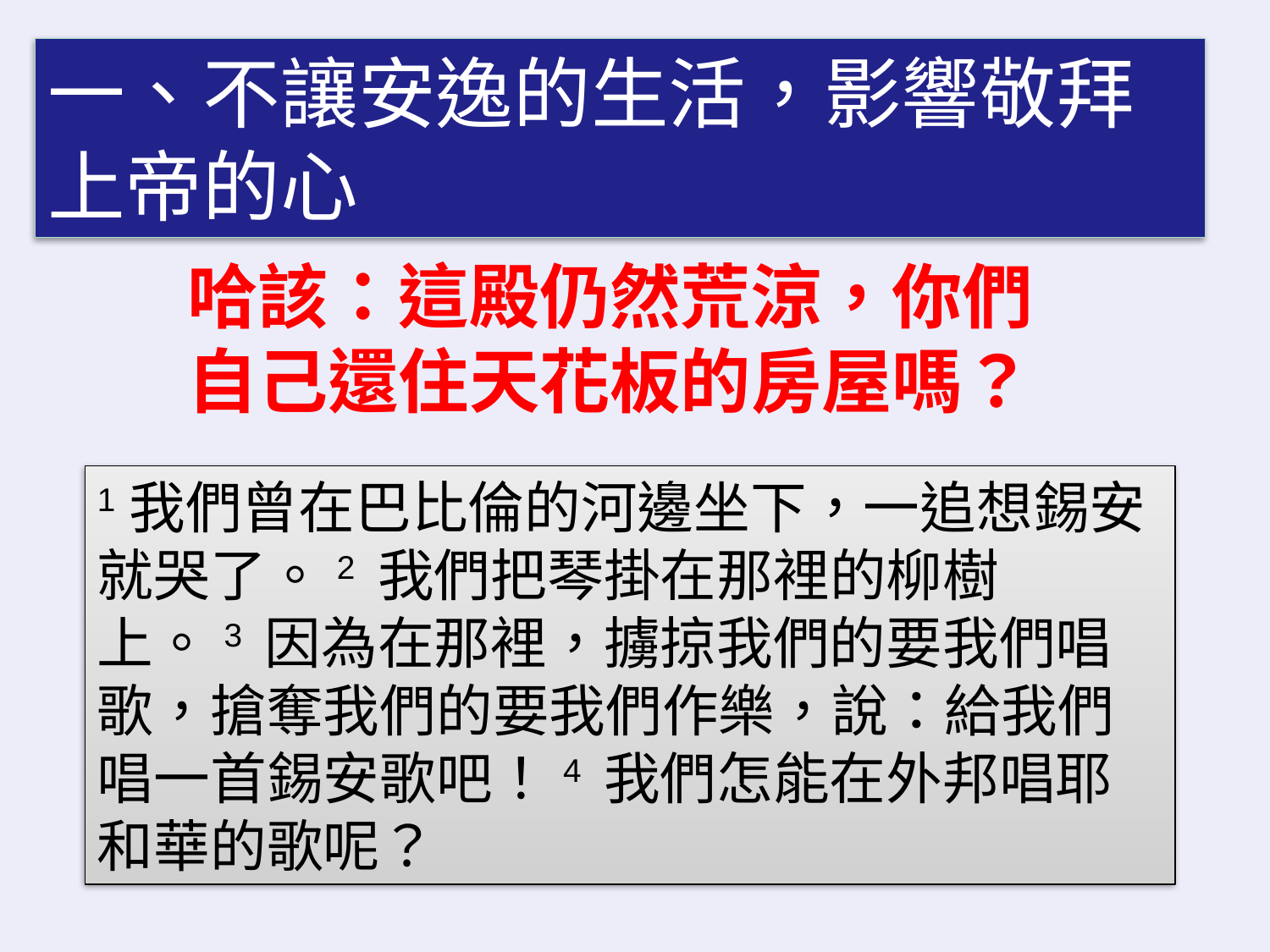

一、不讓安逸的生活，影響敬拜上帝的心
哈該：這殿仍然荒涼，你們自己還住天花板的房屋嗎？
1我們曾在巴比倫的河邊坐下，一追想錫安就哭了。2 我們把琴掛在那裡的柳樹上。3 因為在那裡，擄掠我們的要我們唱歌，搶奪我們的要我們作樂，說：給我們唱一首錫安歌吧！4 我們怎能在外邦唱耶和華的歌呢？